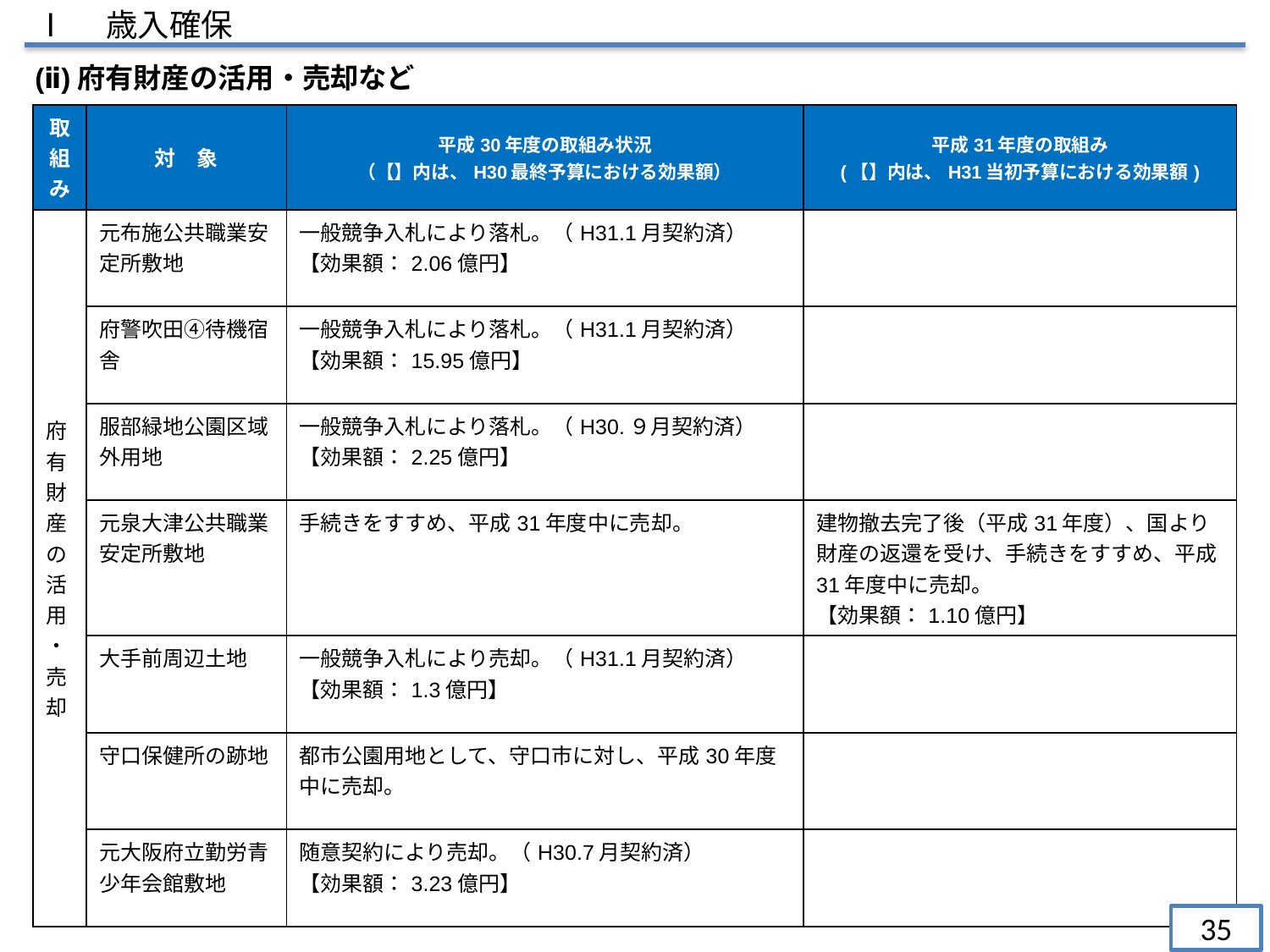

Ⅰ　歳入確保
(ⅱ)府有財産の活用・売却など
| 取組み | 対　象 | 平成30年度の取組み状況 （【】内は、H30最終予算における効果額） | 平成31年度の取組み (【】内は、H31当初予算における効果額) |
| --- | --- | --- | --- |
| 府有財産の活用・売却 | 元布施公共職業安定所敷地 | 一般競争入札により落札。（H31.1月契約済） 【効果額：2.06億円】 |  |
|  | 府警吹田④待機宿舎 | 一般競争入札により落札。（H31.1月契約済） 【効果額：15.95億円】 |  |
|  | 服部緑地公園区域外用地 | 一般競争入札により落札。（H30.９月契約済） 【効果額：2.25億円】 |  |
|  | 元泉大津公共職業安定所敷地 | 手続きをすすめ、平成31年度中に売却。 | 建物撤去完了後（平成31年度）、国より財産の返還を受け、手続きをすすめ、平成31年度中に売却。 【効果額：1.10億円】 |
|  | 大手前周辺土地 | 一般競争入札により売却。（H31.1月契約済） 【効果額：1.3億円】 |  |
|  | 守口保健所の跡地 | 都市公園用地として、守口市に対し、平成30年度中に売却。 |  |
|  | 元大阪府立勤労青少年会館敷地 | 随意契約により売却。（H30.7月契約済） 【効果額：3.23億円】 |  |
35